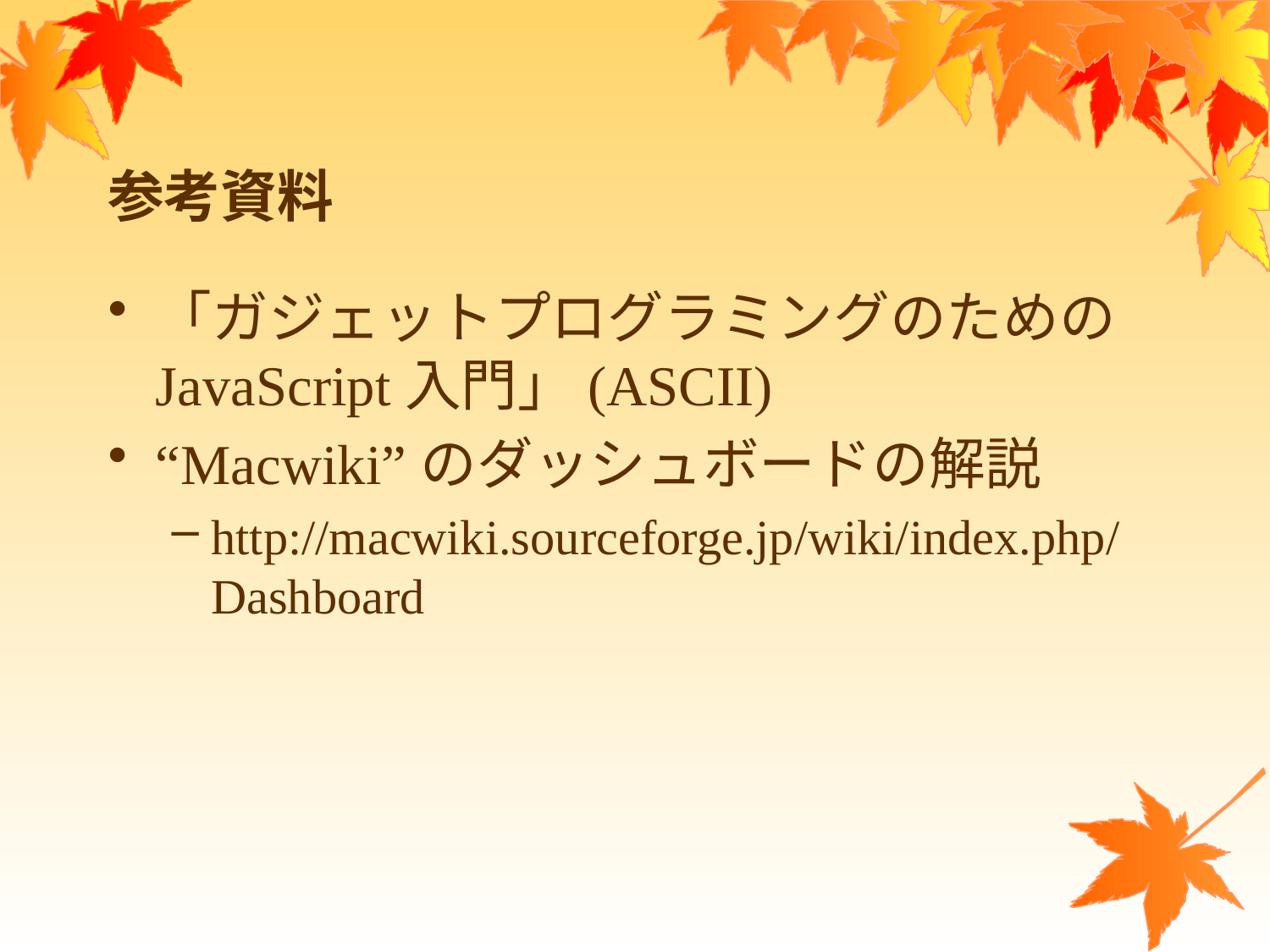

# 参考資料
「ガジェットプログラミングのためのJavaScript入門」(ASCII)
“Macwiki”のダッシュボードの解説
http://macwiki.sourceforge.jp/wiki/index.php/Dashboard